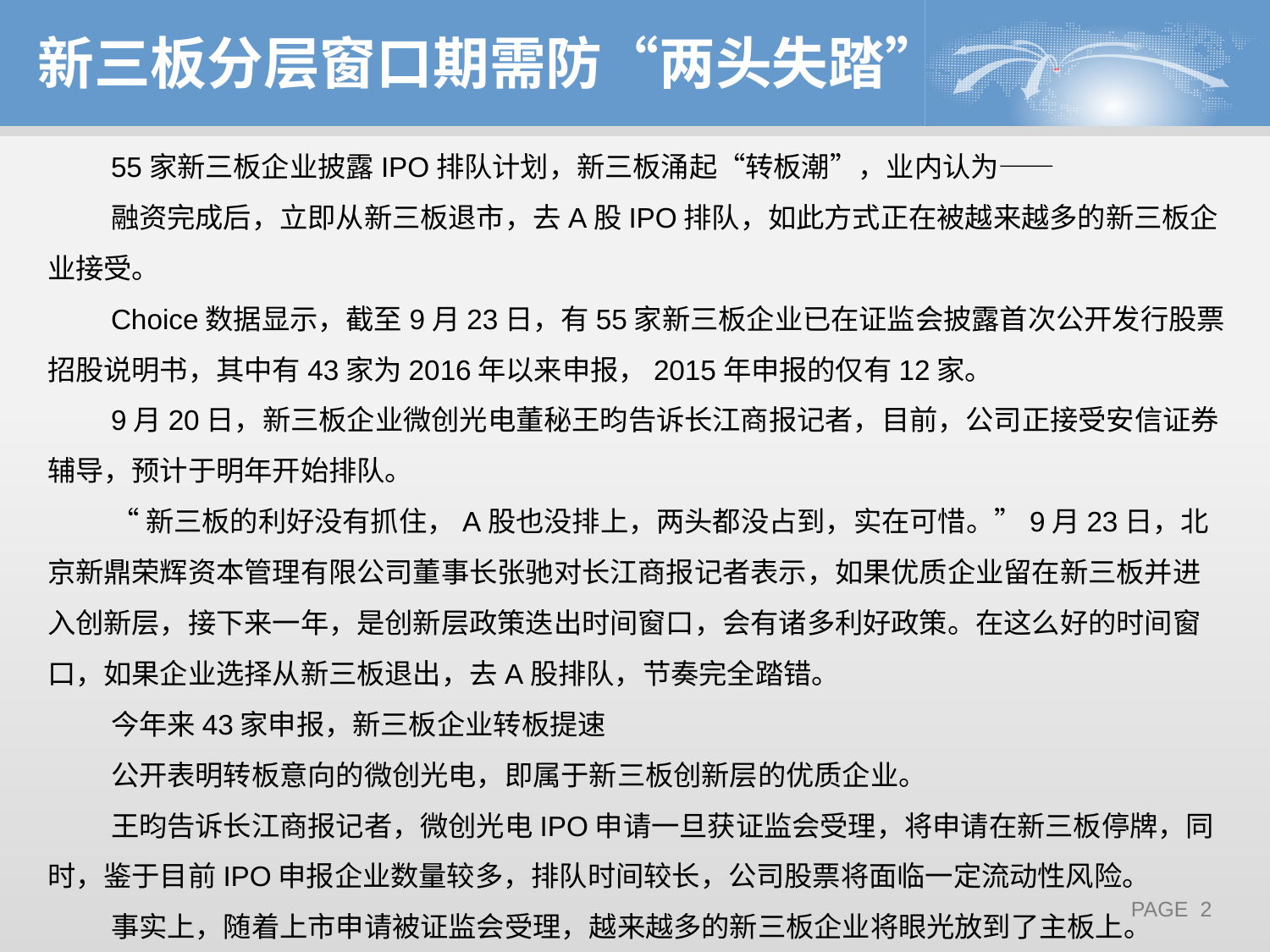

新三板分层窗口期需防“两头失踏”
55家新三板企业披露IPO排队计划，新三板涌起“转板潮”，业内认为——
融资完成后，立即从新三板退市，去A股IPO排队，如此方式正在被越来越多的新三板企业接受。
Choice数据显示，截至9月23日，有55家新三板企业已在证监会披露首次公开发行股票招股说明书，其中有43家为2016年以来申报，2015年申报的仅有12家。
9月20日，新三板企业微创光电董秘王昀告诉长江商报记者，目前，公司正接受安信证券辅导，预计于明年开始排队。
“新三板的利好没有抓住，A股也没排上，两头都没占到，实在可惜。”9月23日，北京新鼎荣辉资本管理有限公司董事长张驰对长江商报记者表示，如果优质企业留在新三板并进入创新层，接下来一年，是创新层政策迭出时间窗口，会有诸多利好政策。在这么好的时间窗口，如果企业选择从新三板退出，去A股排队，节奏完全踏错。
今年来43家申报，新三板企业转板提速
公开表明转板意向的微创光电，即属于新三板创新层的优质企业。
王昀告诉长江商报记者，微创光电IPO申请一旦获证监会受理，将申请在新三板停牌，同时，鉴于目前IPO申报企业数量较多，排队时间较长，公司股票将面临一定流动性风险。
事实上，随着上市申请被证监会受理，越来越多的新三板企业将眼光放到了主板上。